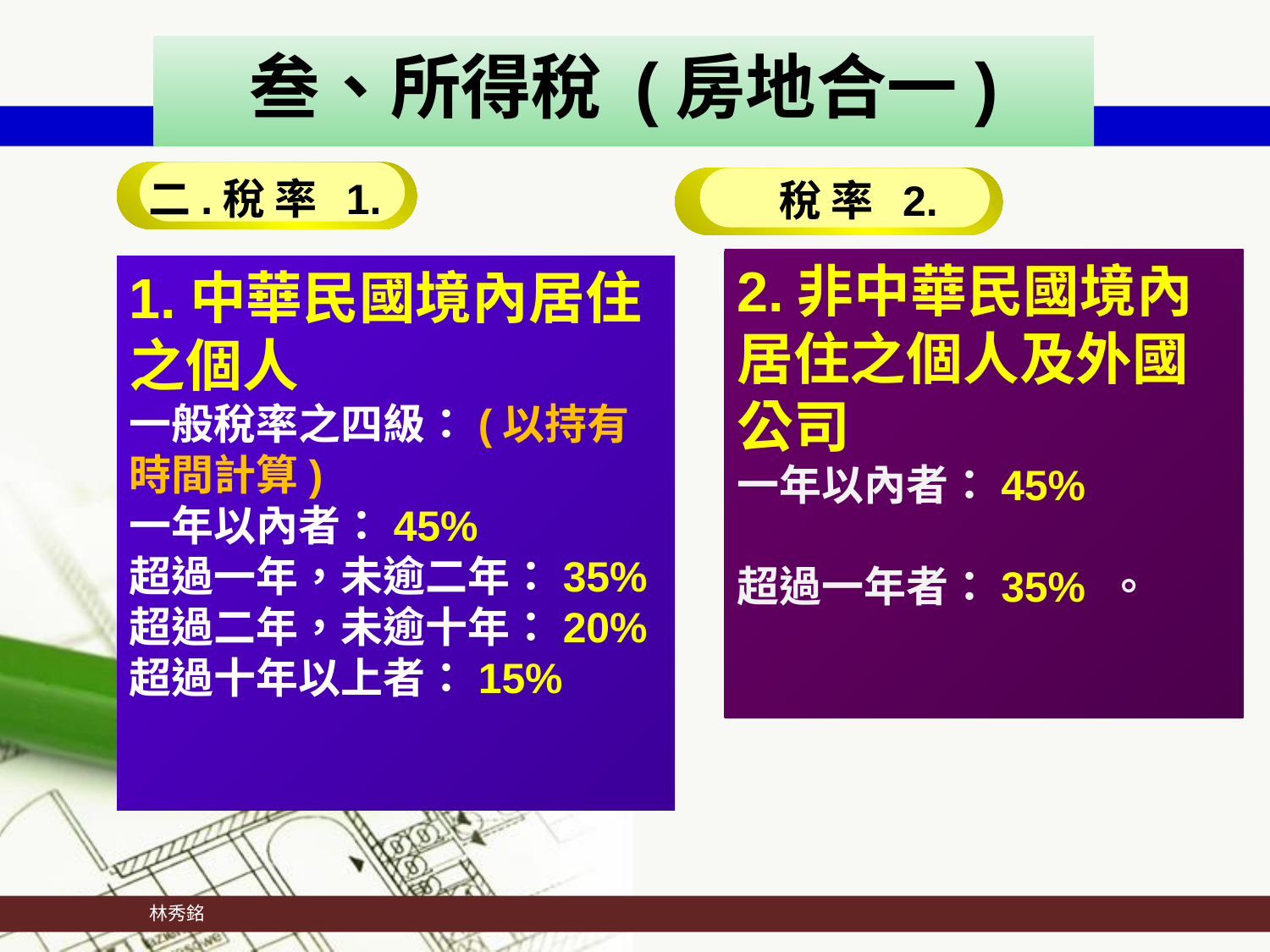

叁、所得稅 (房地合一)

二.稅 率  1.
稅 率  2.

2.非中華民國境內居住之個人及外國公司
一年以內者：45%

超過一年者：35% 。

1.中華民國境內居住之個人
一般稅率之四級：(以持有時間計算)
一年以內者：45%
超過一年，未逾二年：35%
超過二年，未逾十年：20%
超過十年以上者：15%

                                 林秀銘
44